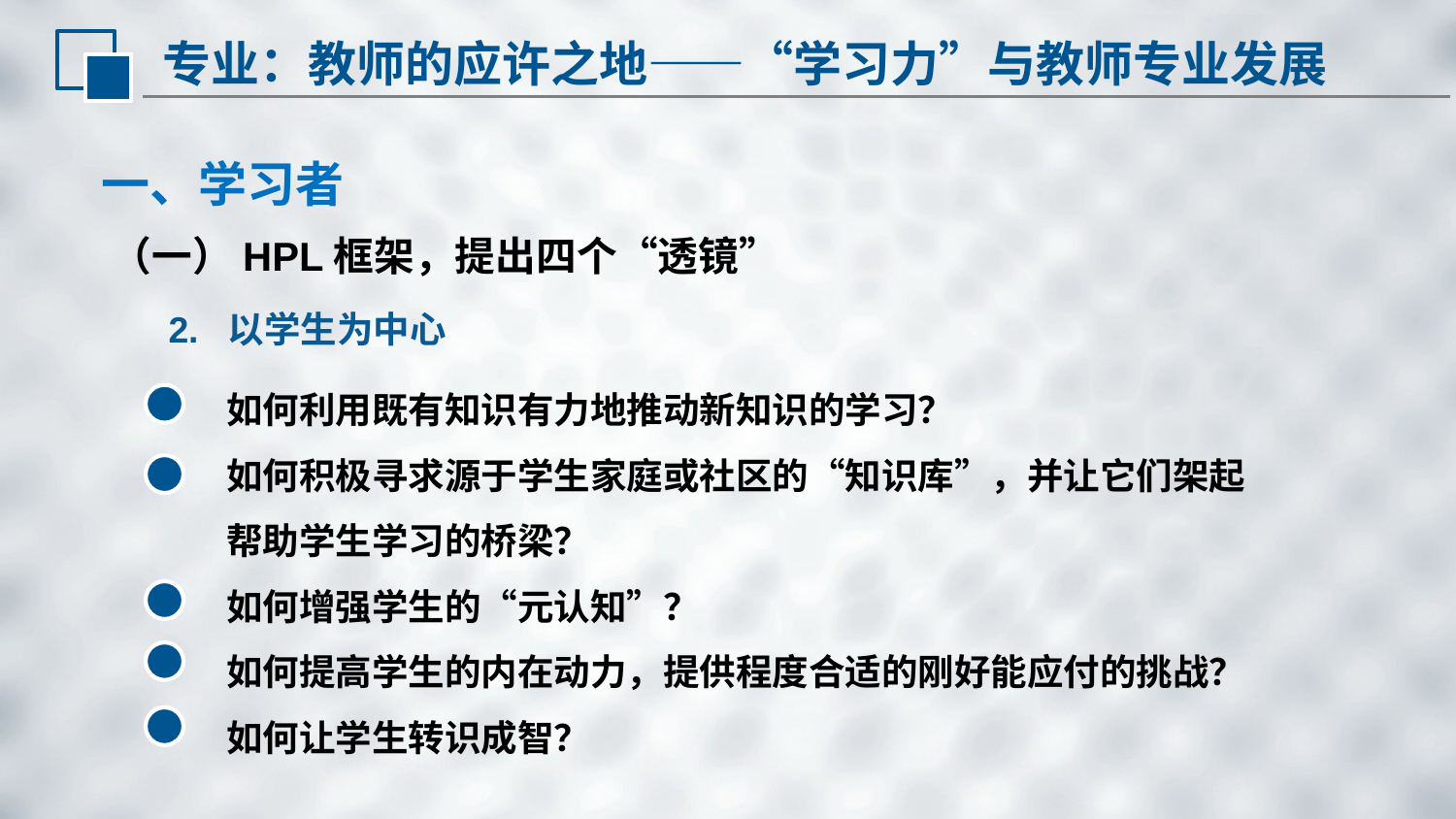

专业：教师的应许之地——“学习力”与教师专业发展

一、学习者
（一）HPL框架，提出四个“透镜”
2.  以学生为中心
如何利用既有知识有力地推动新知识的学习？
如何积极寻求源于学生家庭或社区的“知识库”，并让它们架起帮助学生学习的桥梁？
如何增强学生的“元认知”？
如何提高学生的内在动力，提供程度合适的刚好能应付的挑战？
如何让学生转识成智？